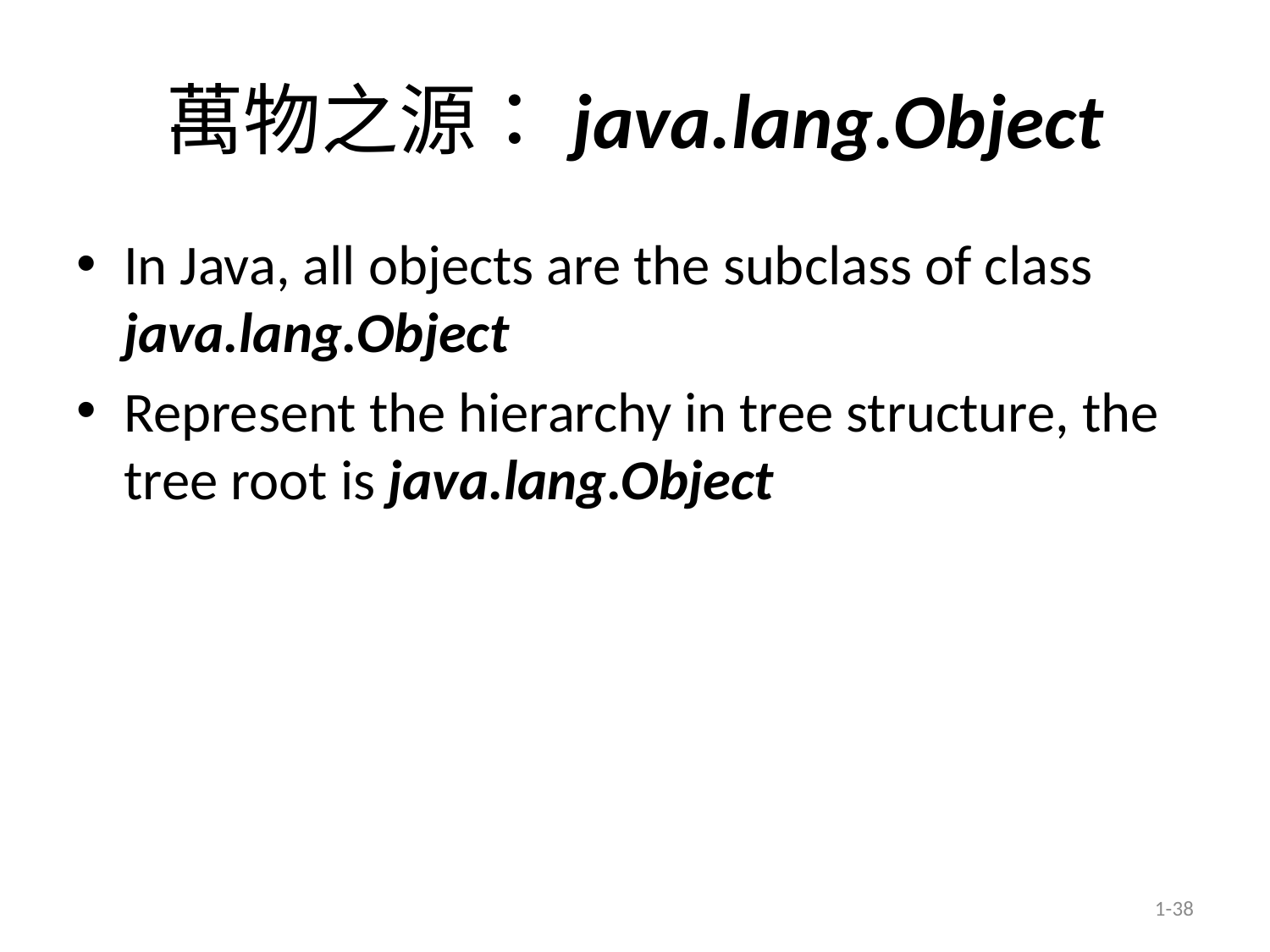

# 萬物之源：java.lang.Object
In Java, all objects are the subclass of class java.lang.Object
Represent the hierarchy in tree structure, the tree root is java.lang.Object

1-38